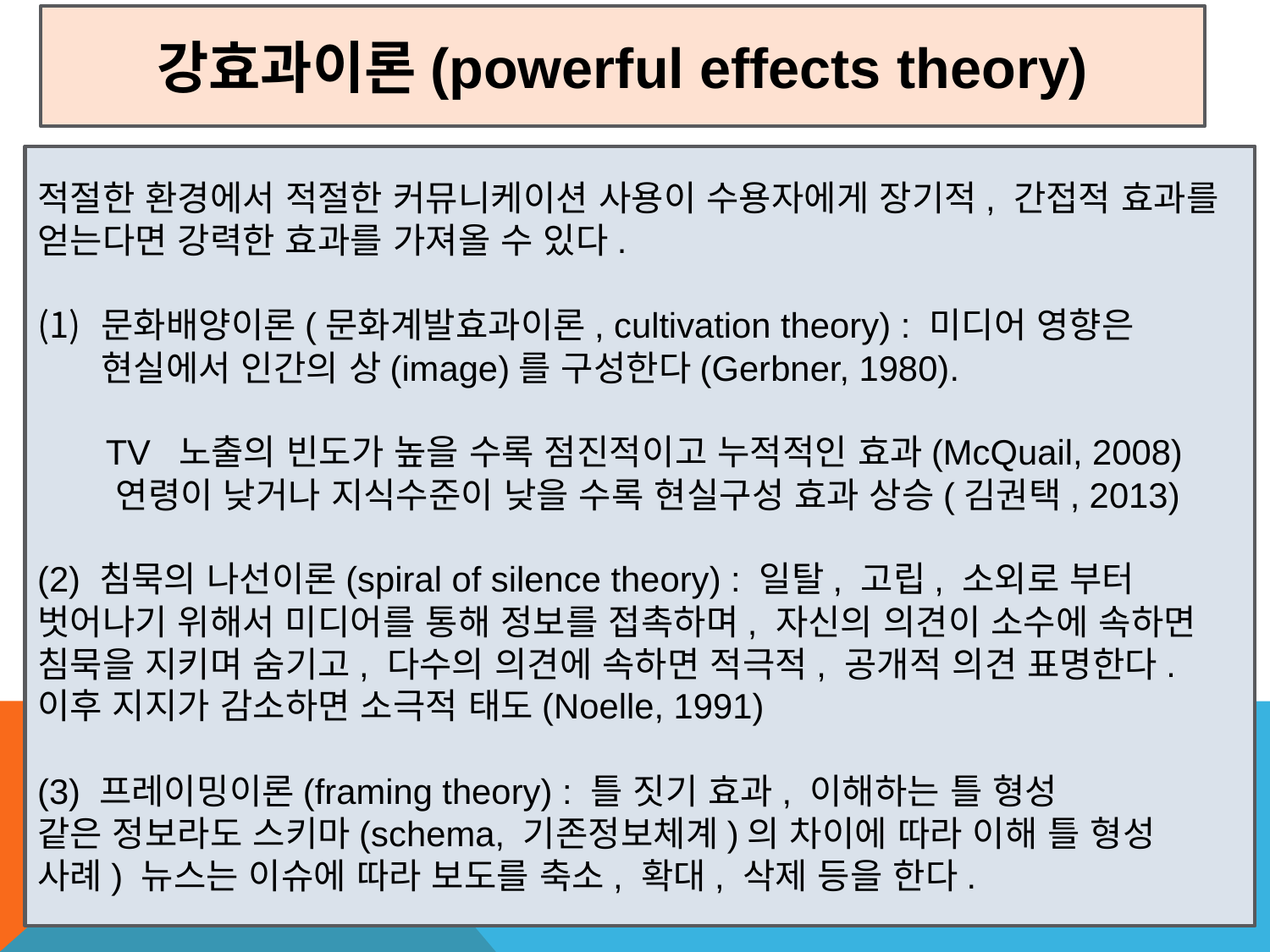

강효과이론(powerful effects theory)
적절한 환경에서 적절한 커뮤니케이션 사용이 수용자에게 장기적, 간접적 효과를 얻는다면 강력한 효과를 가져올 수 있다.

문화배양이론(문화계발효과이론, cultivation theory) : 미디어 영향은 현실에서 인간의 상(image)를 구성한다(Gerbner, 1980).

       TV  노출의 빈도가 높을 수록 점진적이고 누적적인 효과(McQuail, 2008)
       연령이 낮거나 지식수준이 낮을 수록 현실구성 효과 상승(김권택, 2013)

(2) 침묵의 나선이론(spiral of silence theory) : 일탈, 고립, 소외로 부터 벗어나기 위해서 미디어를 통해 정보를 접촉하며, 자신의 의견이 소수에 속하면 침묵을 지키며 숨기고, 다수의 의견에 속하면 적극적, 공개적 의견 표명한다. 이후 지지가 감소하면 소극적 태도(Noelle, 1991)

(3) 프레이밍이론(framing theory) : 틀 짓기 효과, 이해하는 틀 형성
같은 정보라도 스키마(schema, 기존정보체계)의 차이에 따라 이해 틀 형성
사례) 뉴스는 이슈에 따라 보도를 축소, 확대, 삭제 등을 한다.